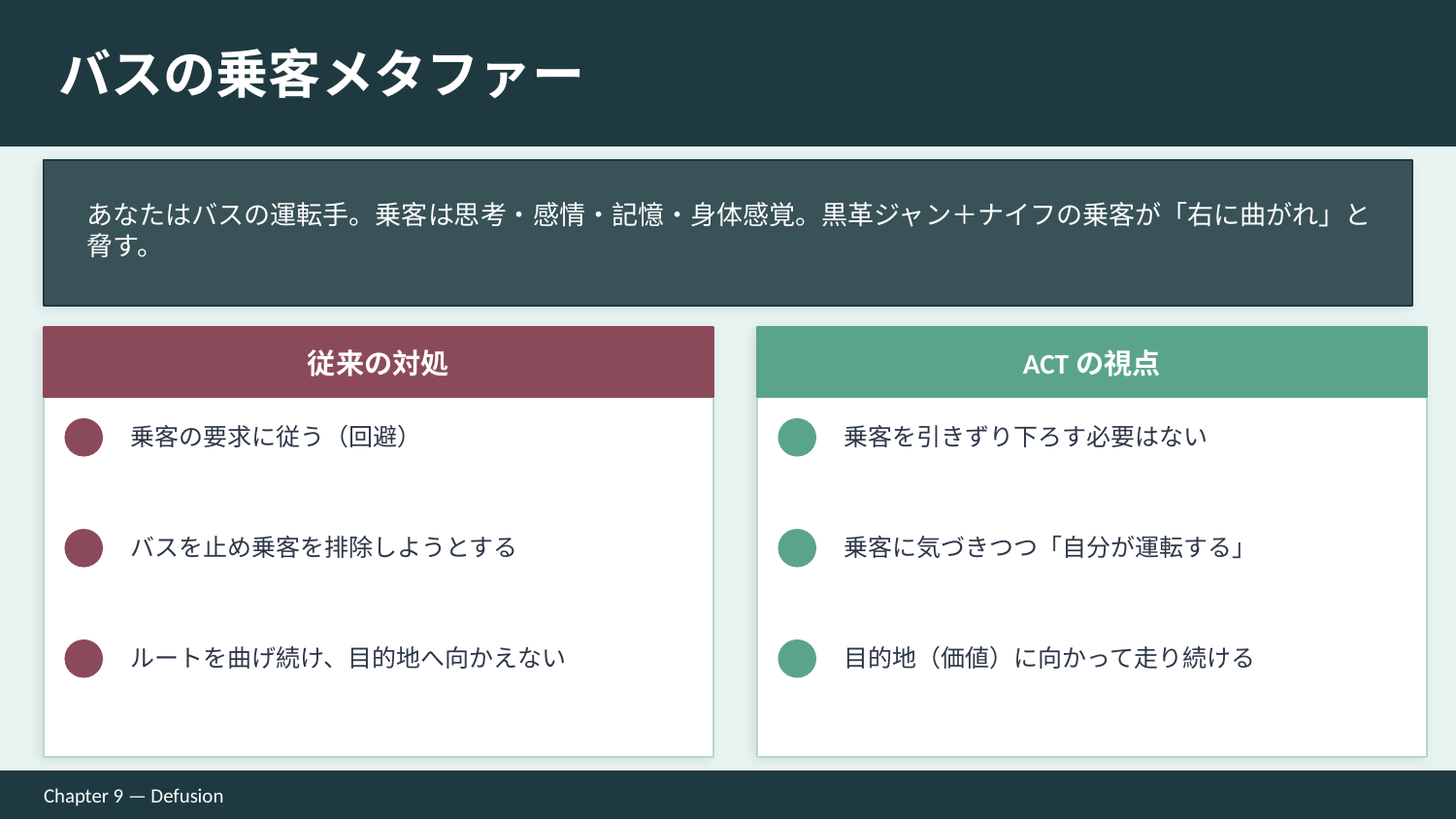

バスの乗客メタファー

あなたはバスの運転手。乗客は思考・感情・記憶・身体感覚。黒革ジャン＋ナイフの乗客が「右に曲がれ」と脅す。

従来の対処

ACTの視点
乗客の要求に従う（回避）
乗客を引きずり下ろす必要はない

バスを止め乗客を排除しようとする
乗客に気づきつつ「自分が運転する」

ルートを曲げ続け、目的地へ向かえない
目的地（価値）に向かって走り続ける

Chapter 9 — Defusion